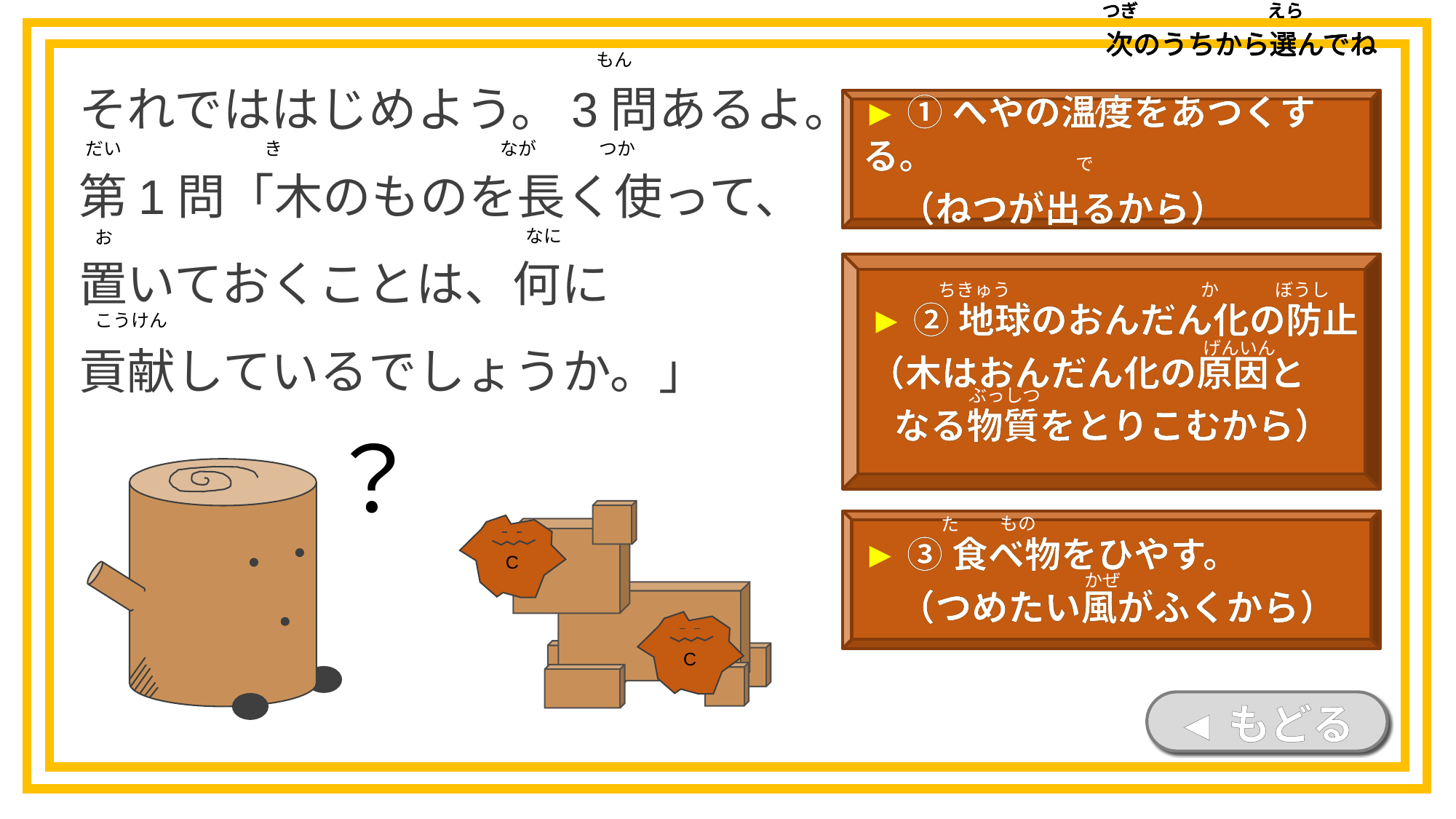

つぎ
えら
次のうちから選んでね
つぎ
えら
次のうちから選んでね
つぎ
えら
次のうちから選んでね
つぎ
えら
次のうちから選んでね

もん

それでははじめよう。3問あるよ。
第1問「木のものを長く使って、
置いておくことは、何に
貢献しているでしょうか。」

おんど
► ①へやの温度をあつくする。
　（ねつが出るから）
なが
だい
き
つか
で
なに
お
► ②地球のおんだん化の防止
（木はおんだん化の原因と
  なる物質をとりこむから）
ぼうし
ちきゅう
か
こうけん
げんいん
ぶっしつ
？

C

C
もの
た
► ③食べ物をひやす。
　（つめたい風がふくから）
かぜ
◄もどる